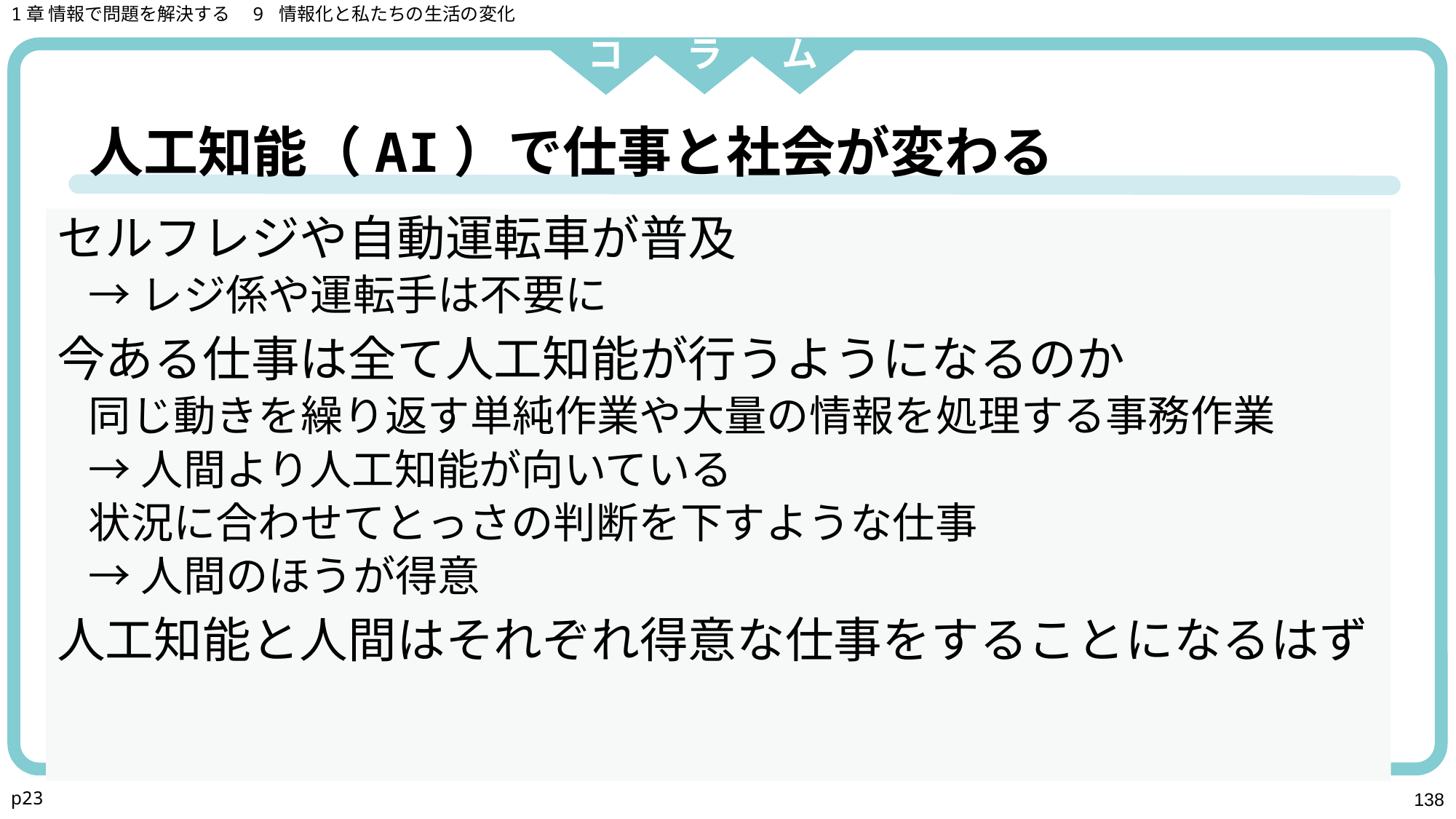

1章 情報で問題を解決する　9 情報化と私たちの生活の変化
人工知能（AI）で仕事と社会が変わる
セルフレジや自動運転車が普及
→レジ係や運転手は不要に
今ある仕事は全て人工知能が行うようになるのか
同じ動きを繰り返す単純作業や大量の情報を処理する事務作業
→人間より人工知能が向いている
状況に合わせてとっさの判断を下すような仕事
→人間のほうが得意
人工知能と人間はそれぞれ得意な仕事をすることになるはず
p23
138